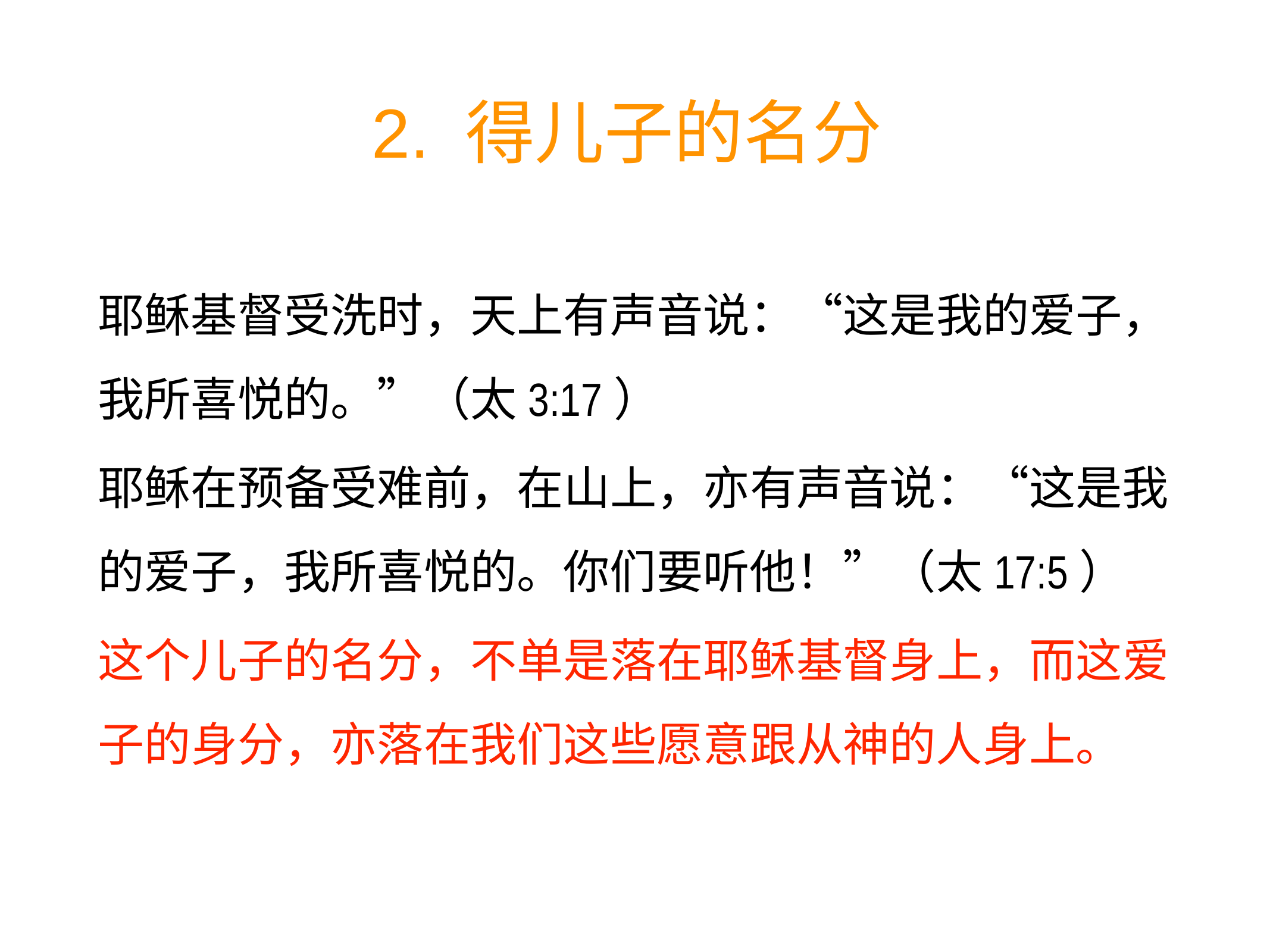

# 2. 得儿子的名分
耶稣基督受洗时，天上有声音说：“这是我的爱子，我所喜悦的。”（太3:17）
耶稣在预备受难前，在山上，亦有声音说：“这是我的爱子，我所喜悦的。你们要听他！”（太17:5）
这个儿子的名分，不单是落在耶稣基督身上，而这爱子的身分，亦落在我们这些愿意跟从神的人身上。